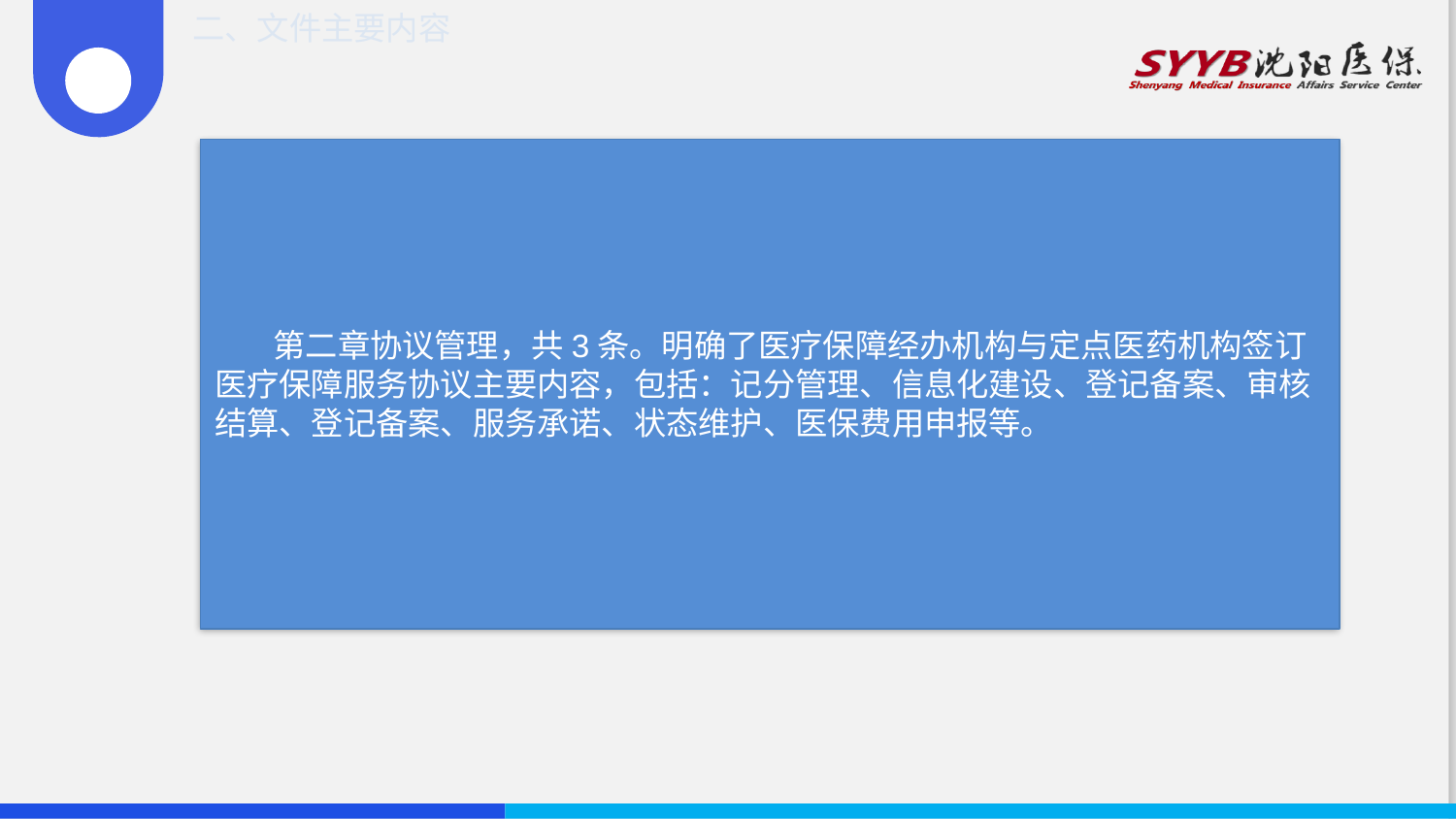

二、文件主要内容
       第二章协议管理，共3条。明确了医疗保障经办机构与定点医药机构签订医疗保障服务协议主要内容，包括：记分管理、信息化建设、登记备案、审核结算、登记备案、服务承诺、状态维护、医保费用申报等。